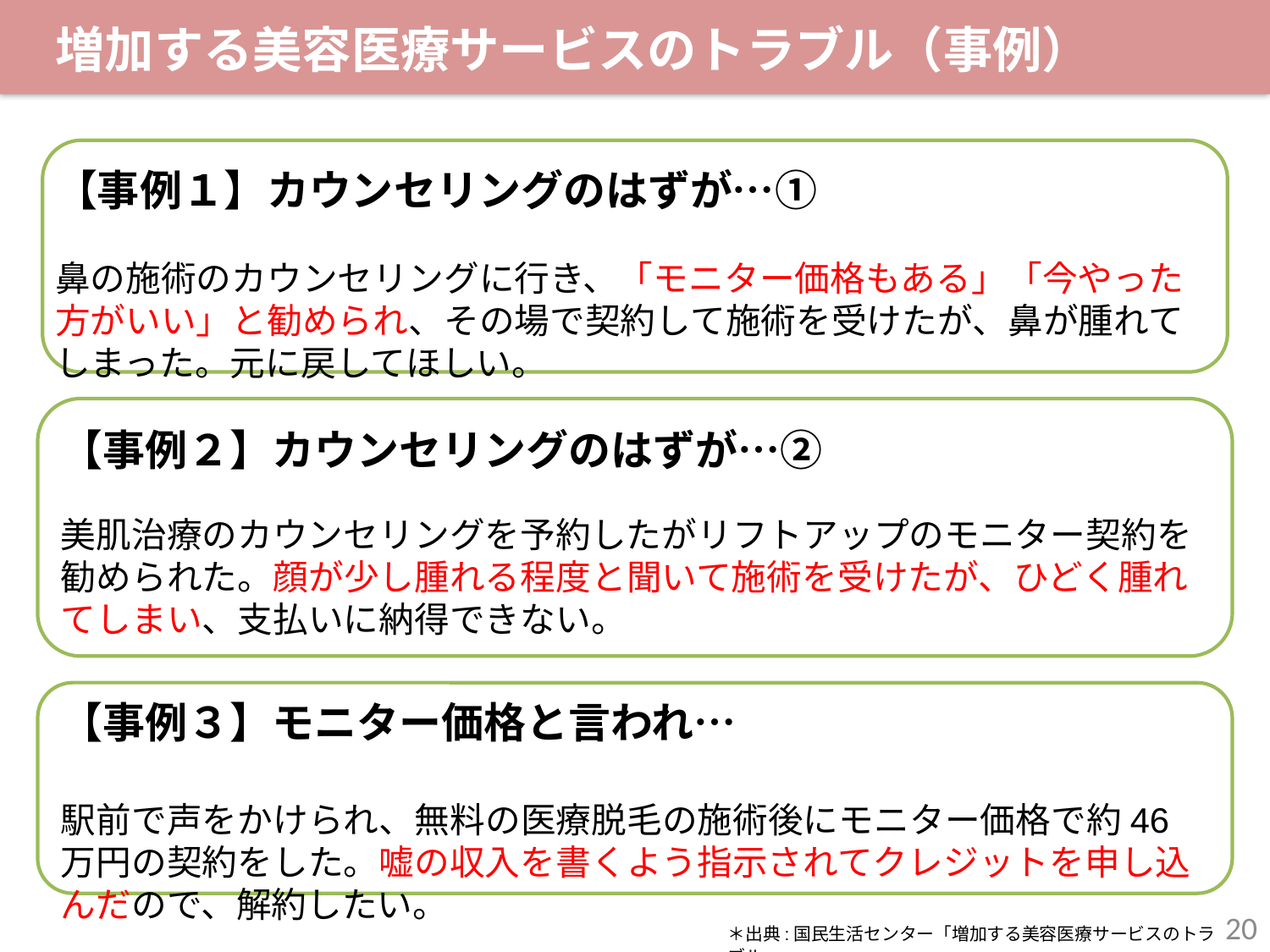

増加する美容医療サービスのトラブル（事例）

【事例１】カウンセリングのはずが…①

鼻の施術のカウンセリングに行き、「モニター価格もある」「今やった方がいい」と勧められ、その場で契約して施術を受けたが、鼻が腫れてしまった。元に戻してほしい。

【事例２】カウンセリングのはずが…②

美肌治療のカウンセリングを予約したがリフトアップのモニター契約を勧められた。顔が少し腫れる程度と聞いて施術を受けたが、ひどく腫れてしまい、支払いに納得できない。

【事例３】モニター価格と言われ…

駅前で声をかけられ、無料の医療脱毛の施術後にモニター価格で約46万円の契約をした。嘘の収入を書くよう指示されてクレジットを申し込んだので、解約したい。
20
＊出典:国民生活センター「増加する美容医療サービスのトラブル」